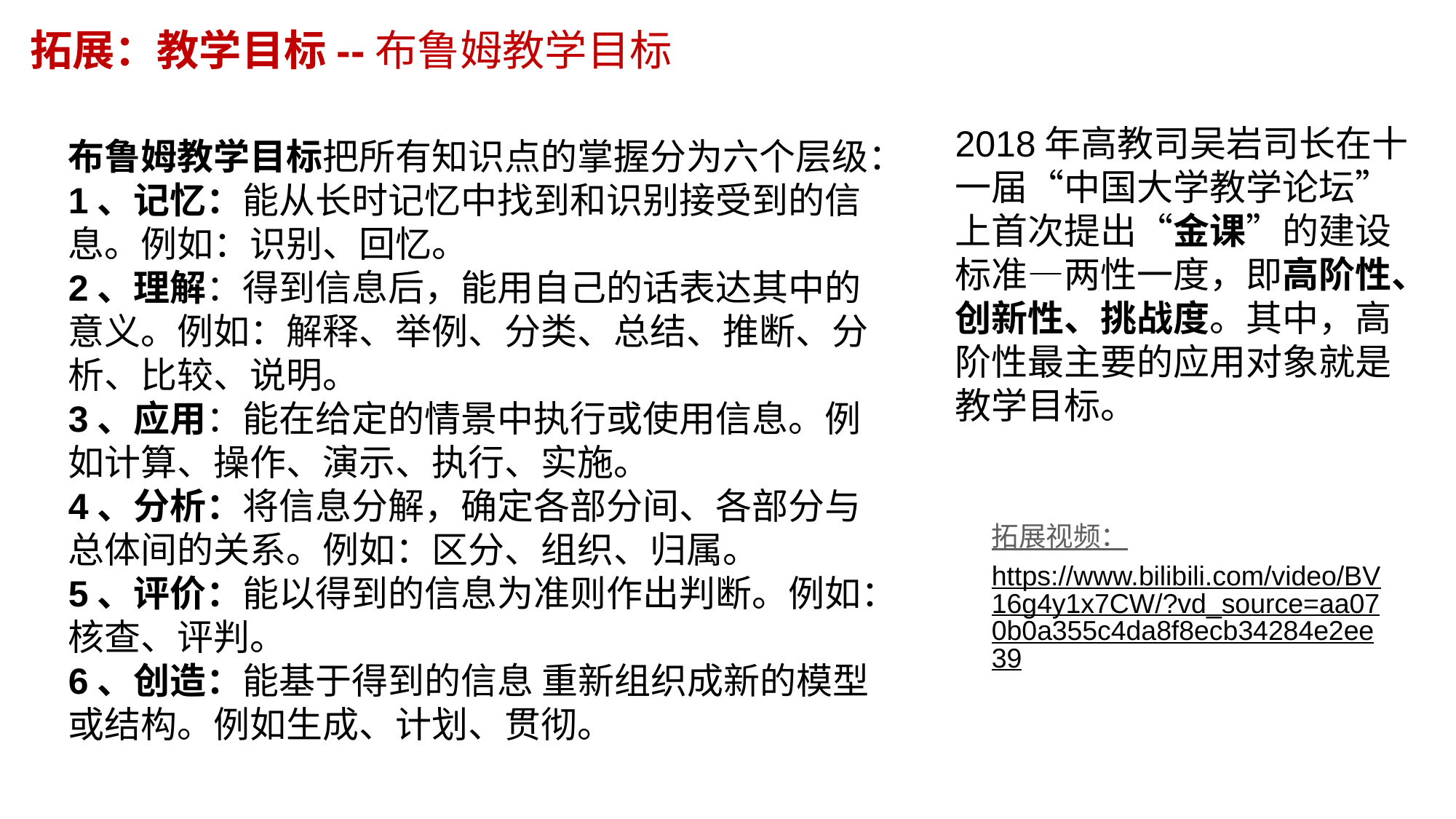

拓展：教学目标--布鲁姆教学目标
2018年高教司吴岩司长在十一届“中国大学教学论坛”上首次提出“金课”的建设标准—两性一度，即高阶性、创新性、挑战度。其中，高阶性最主要的应用对象就是教学目标。
布鲁姆教学目标把所有知识点的掌握分为六个层级：
1、记忆：能从长时记忆中找到和识别接受到的信息。例如：识别、回忆。
2、理解：得到信息后，能用自己的话表达其中的意义。例如：解释、举例、分类、总结、推断、分析、比较、说明。
3、应用：能在给定的情景中执行或使用信息。例如计算、操作、演示、执行、实施。
4、分析：将信息分解，确定各部分间、各部分与总体间的关系。例如：区分、组织、归属。
5、评价：能以得到的信息为准则作出判断。例如：核查、评判。
6、创造：能基于得到的信息 重新组织成新的模型或结构。例如生成、计划、贯彻。
拓展视频：https://www.bilibili.com/video/BV16g4y1x7CW/?vd_source=aa070b0a355c4da8f8ecb34284e2ee39